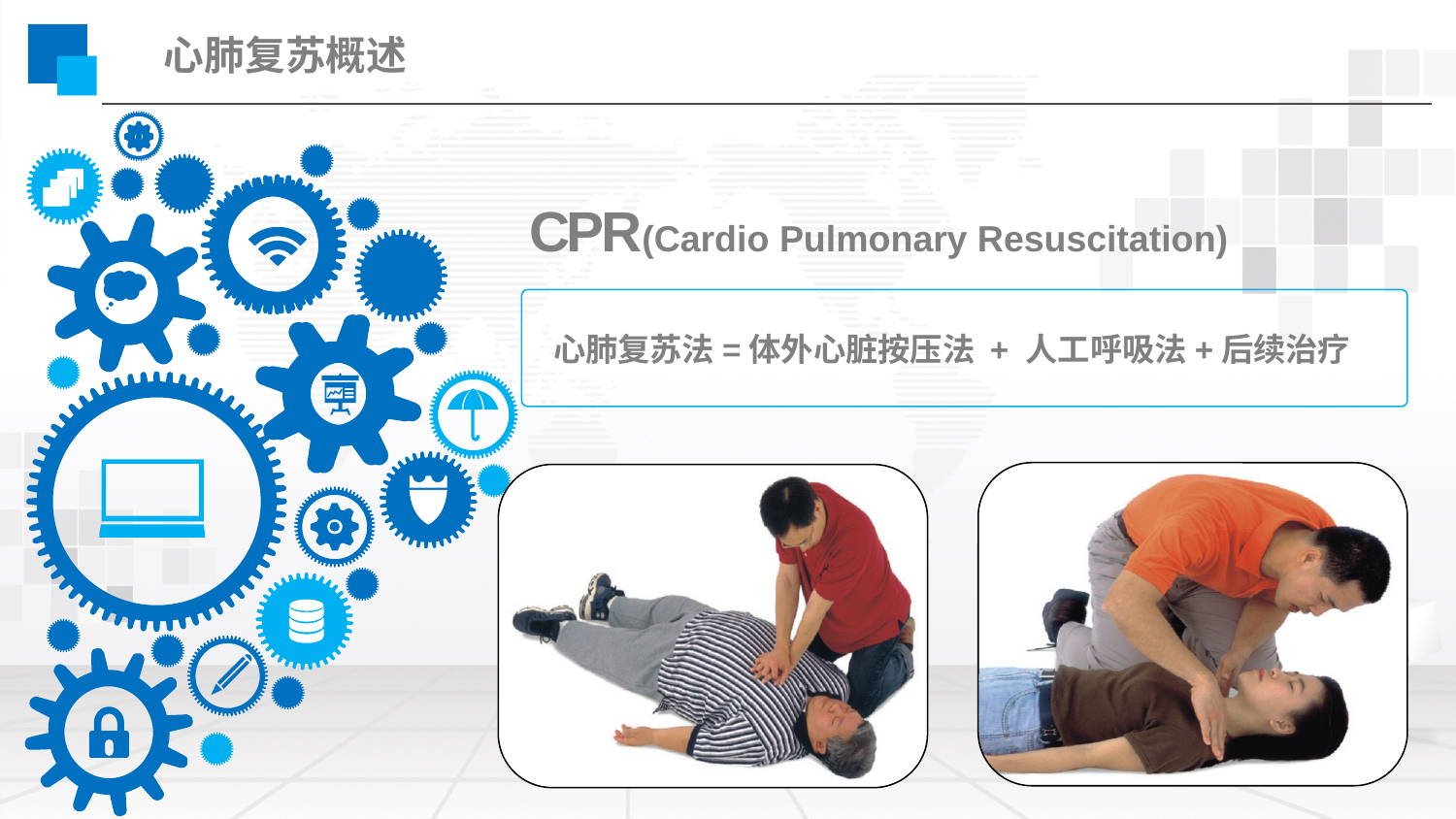

心肺复苏概述

CPR(Cardio Pulmonary Resuscitation)

心肺复苏法=体外心脏按压法 + 人工呼吸法+后续治疗